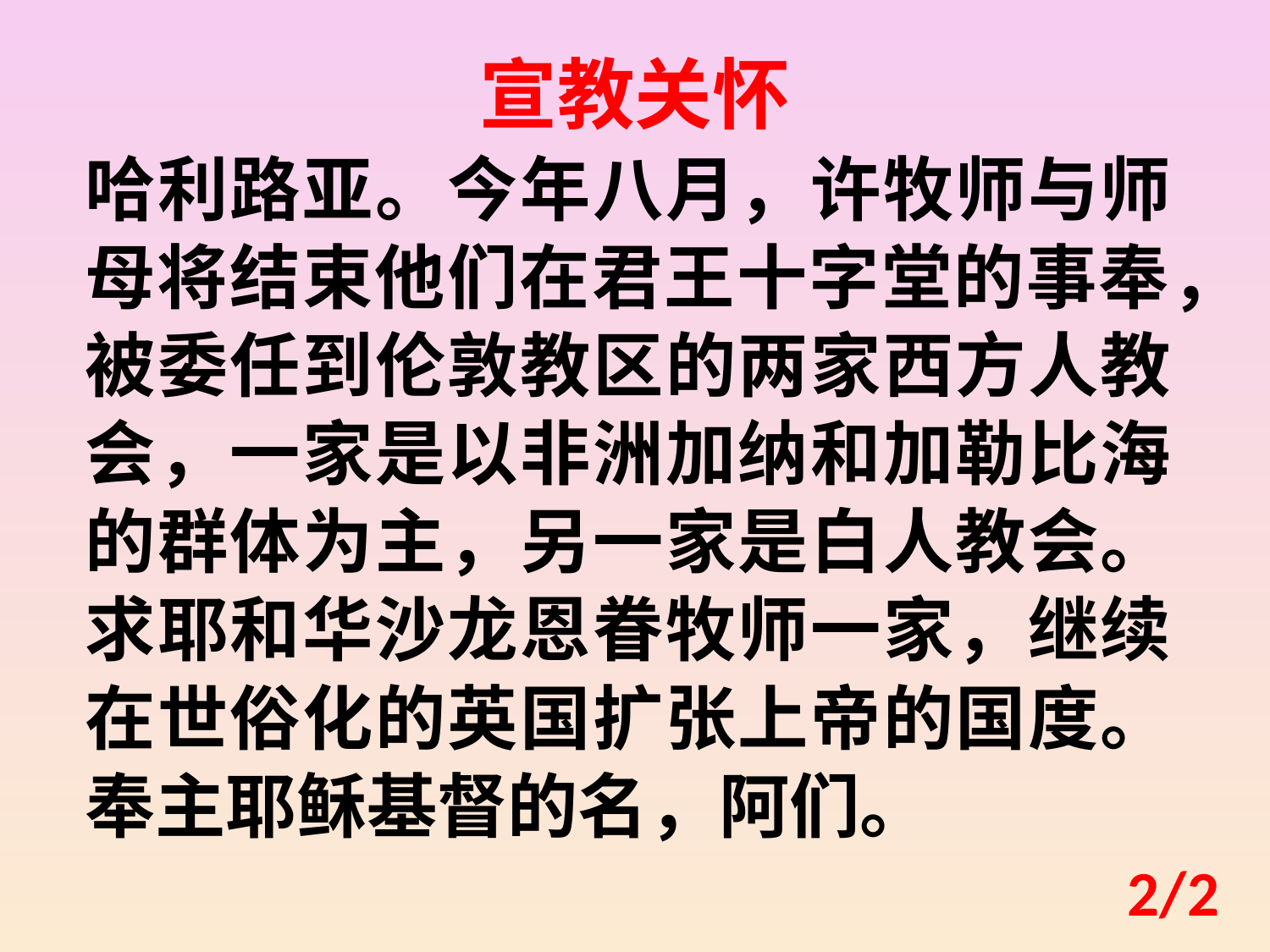

宣教关怀
哈利路亚。今年八月，许牧师与师母将结束他们在君王十字堂的事奉，被委任到伦敦教区的两家西方人教会，一家是以非洲加纳和加勒比海的群体为主，另一家是白人教会。求耶和华沙龙恩眷牧师一家，继续在世俗化的英国扩张上帝的国度。奉主耶稣基督的名，阿们。
2/2